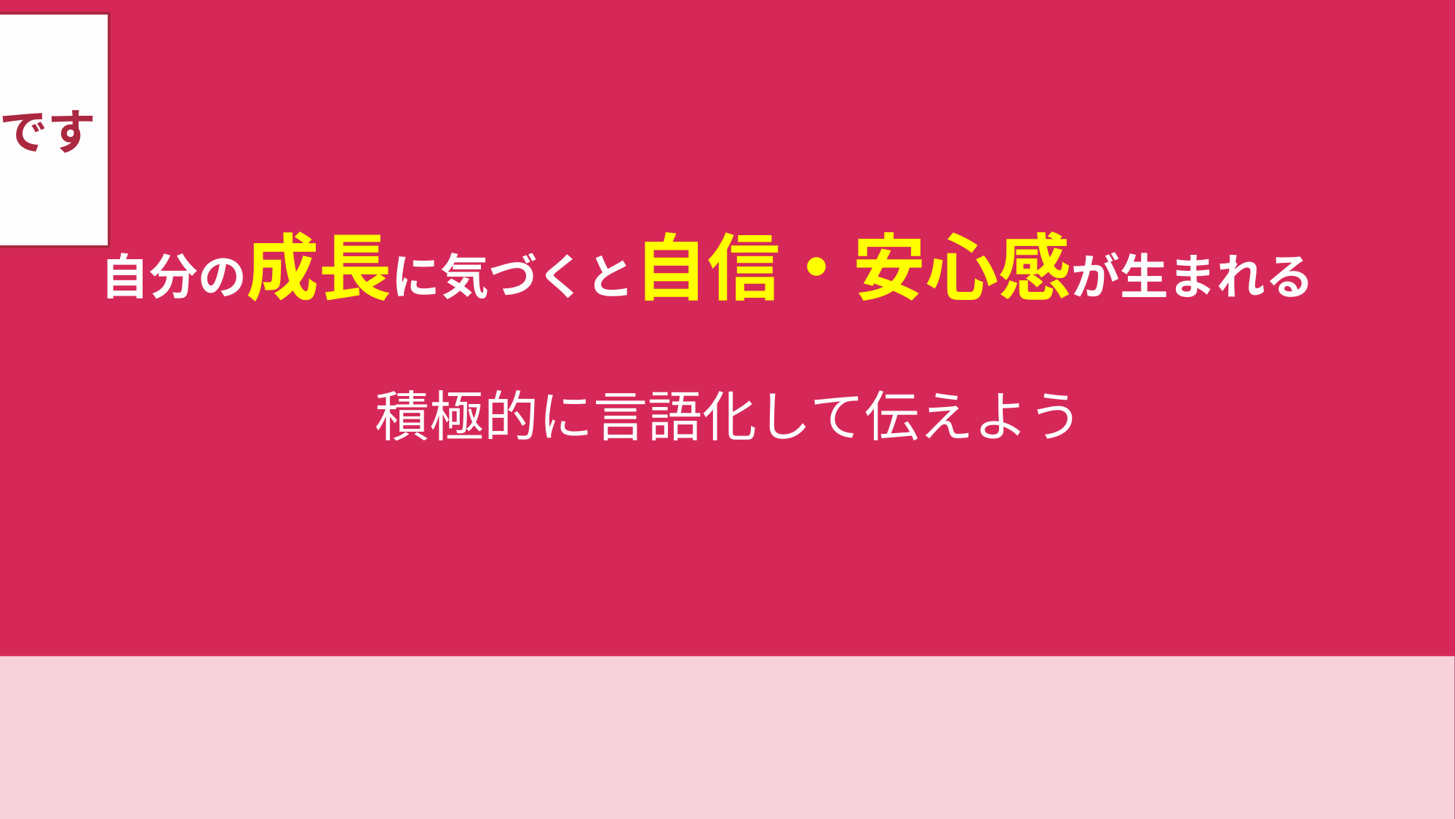

加工不要です
# 自分の成長に気づくと自信・安心感が生まれる
積極的に言語化して伝えよう